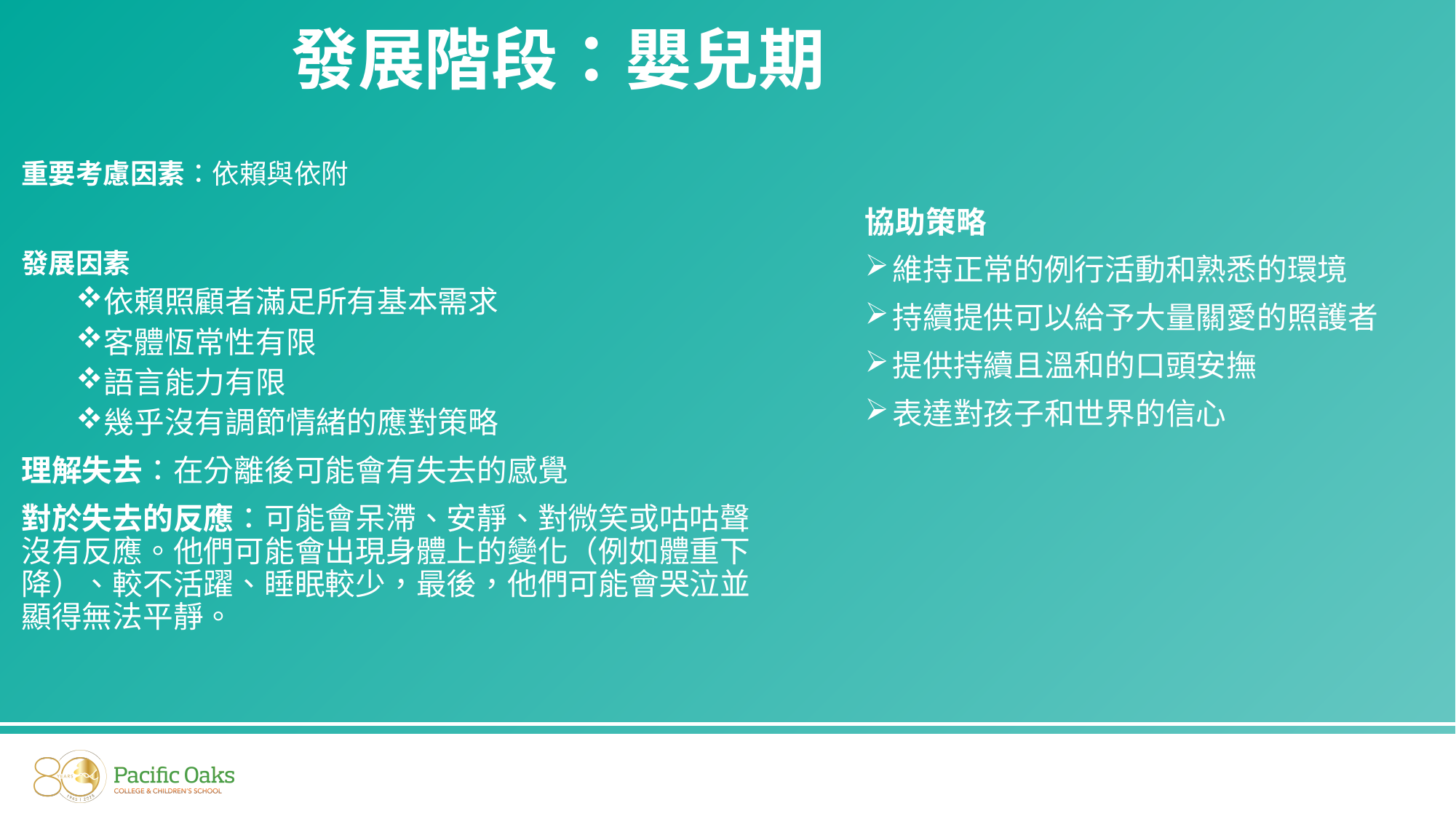

# 發展階段：嬰兒期
重要考慮因素：依賴與依附

發展因素
依賴照顧者滿足所有基本需求
客體恆常性有限
語言能力有限
幾乎沒有調節情緒的應對策略
理解失去：在分離後可能會有失去的感覺
對於失去的反應：可能會呆滯、安靜、對微笑或咕咕聲沒有反應。他們可能會出現身體上的變化（例如體重下降）、較不活躍、睡眠較少，最後，他們可能會哭泣並顯得無法平靜。
協助策略
維持正常的例行活動和熟悉的環境
持續提供可以給予大量關愛的照護者
提供持續且溫和的口頭安撫
表達對孩子和世界的信心